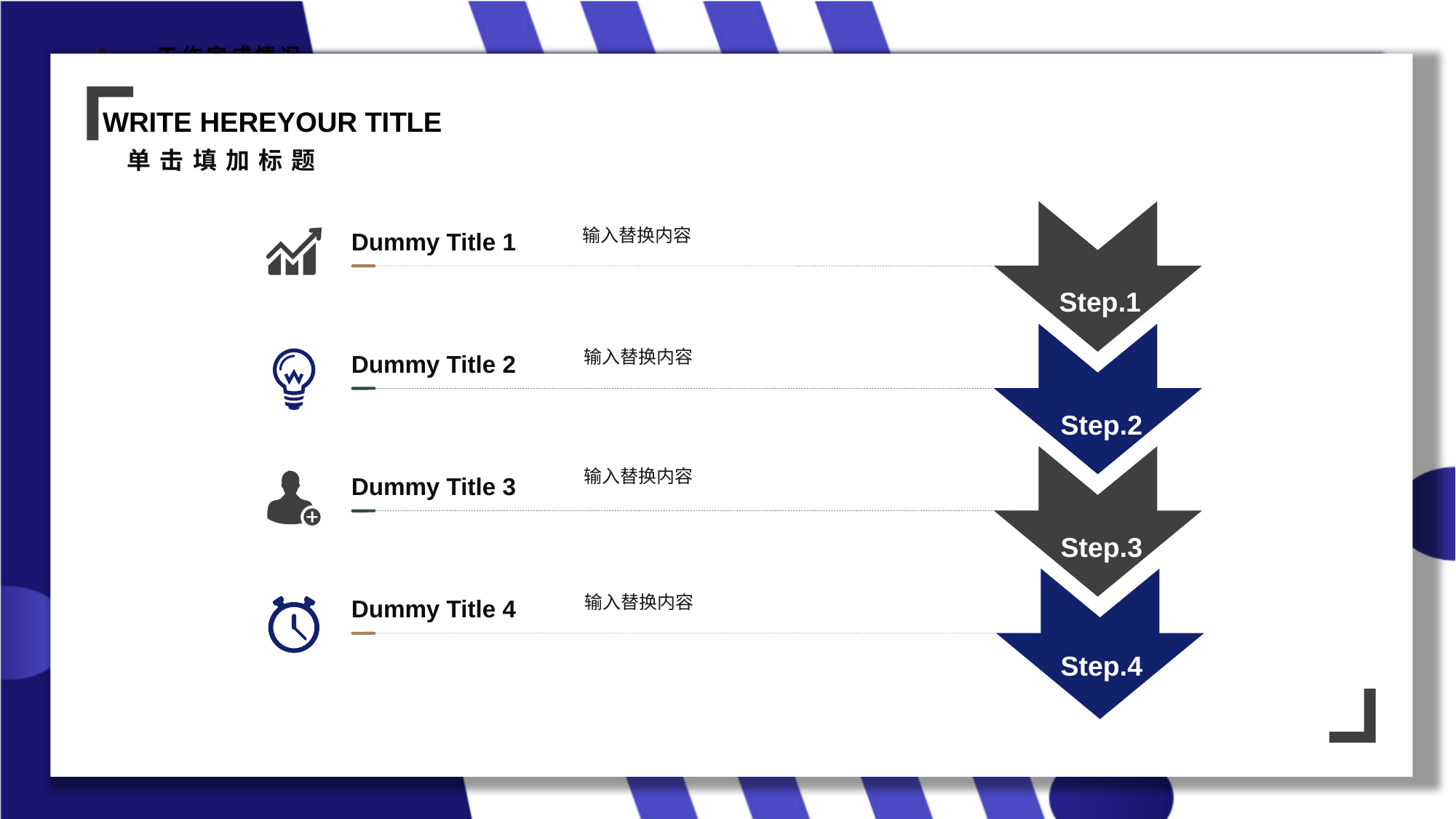

Step.1
输入替换内容
Dummy Title 1

Step.2
输入替换内容

Dummy Title 2

Step.3
输入替换内容

Dummy Title 3

Step.4
输入替换内容
Dummy Title 4